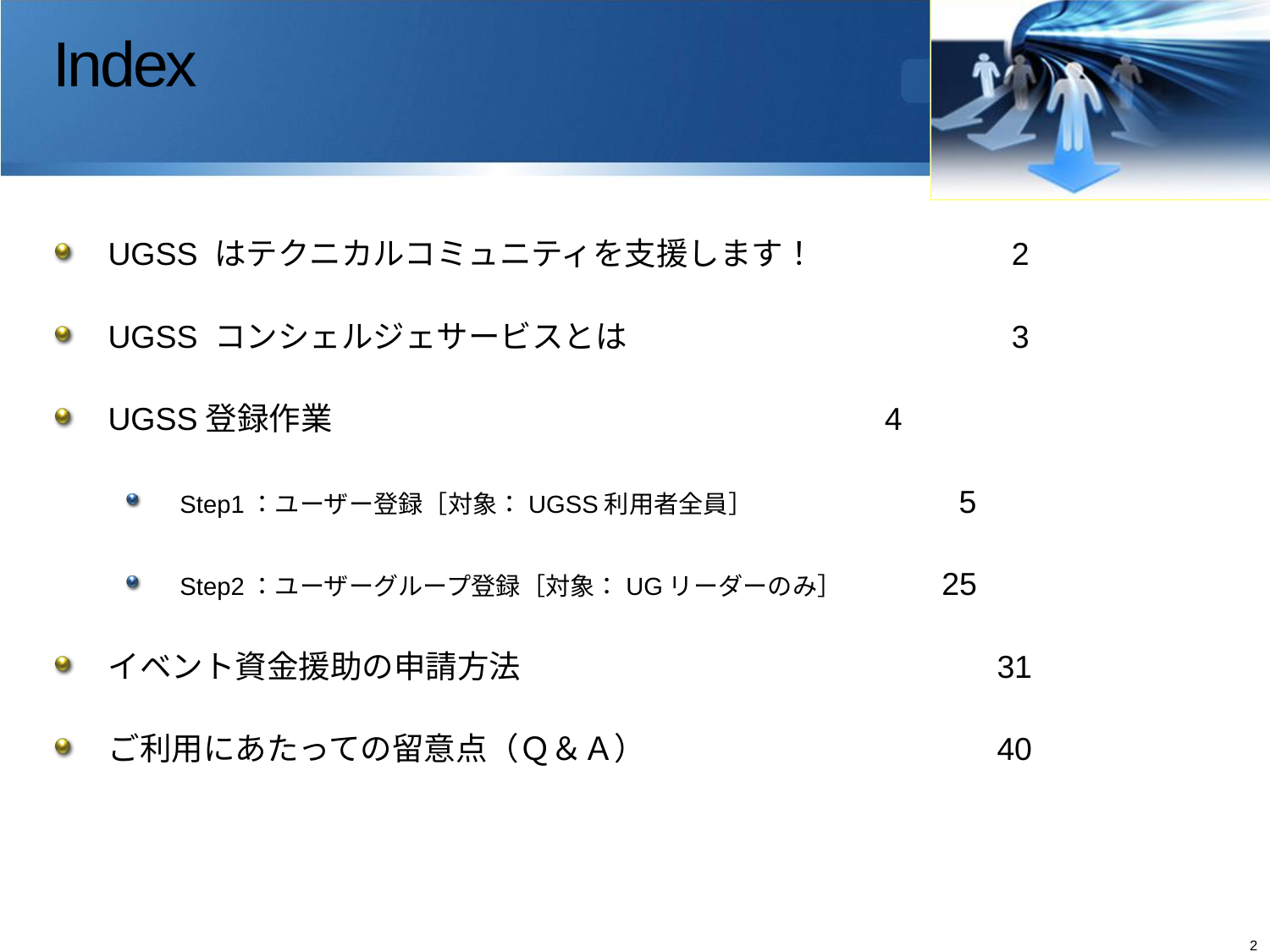

# Index
UGSS はテクニカルコミュニティを支援します！		 2
UGSS コンシェルジェサービスとは			 3
UGSS登録作業					 4
Step1：ユーザー登録［対象：UGSS利用者全員］	　  　　 	  5
Step2：ユーザーグループ登録［対象：UGリーダーのみ］　　　    	25
イベント資金援助の申請方法			   	31
ご利用にあたっての留意点（Ｑ＆Ａ）			40

2